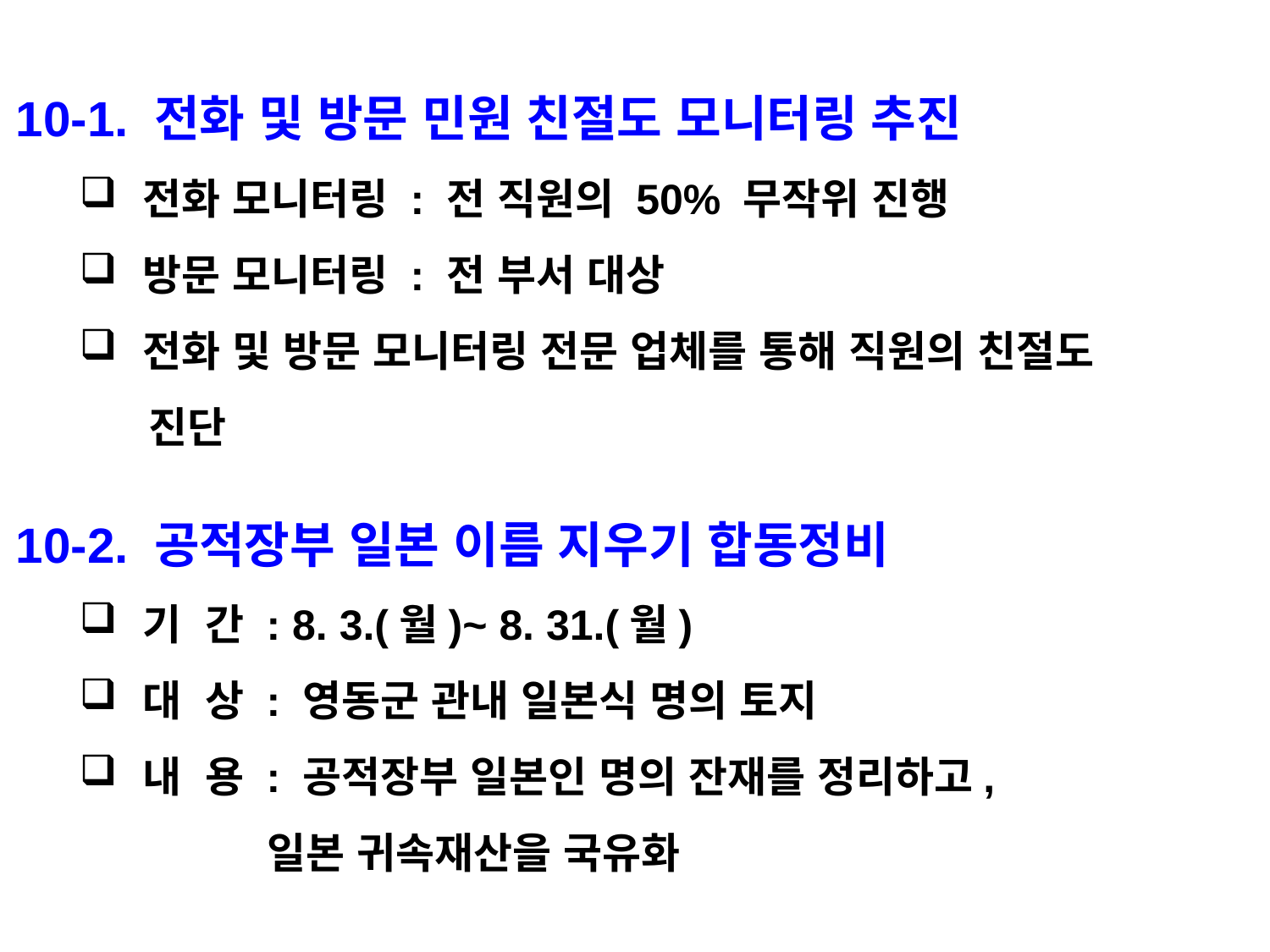

10-1. 전화 및 방문 민원 친절도 모니터링 추진
전화 모니터링 : 전 직원의 50% 무작위 진행
방문 모니터링 : 전 부서 대상
전화 및 방문 모니터링 전문 업체를 통해 직원의 친절도
     진단
10-2. 공적장부 일본 이름 지우기 합동정비
기  간 : 8. 3.(월)~ 8. 31.(월)
대  상 : 영동군 관내 일본식 명의 토지
내  용 : 공적장부 일본인 명의 잔재를 정리하고,
               일본 귀속재산을 국유화